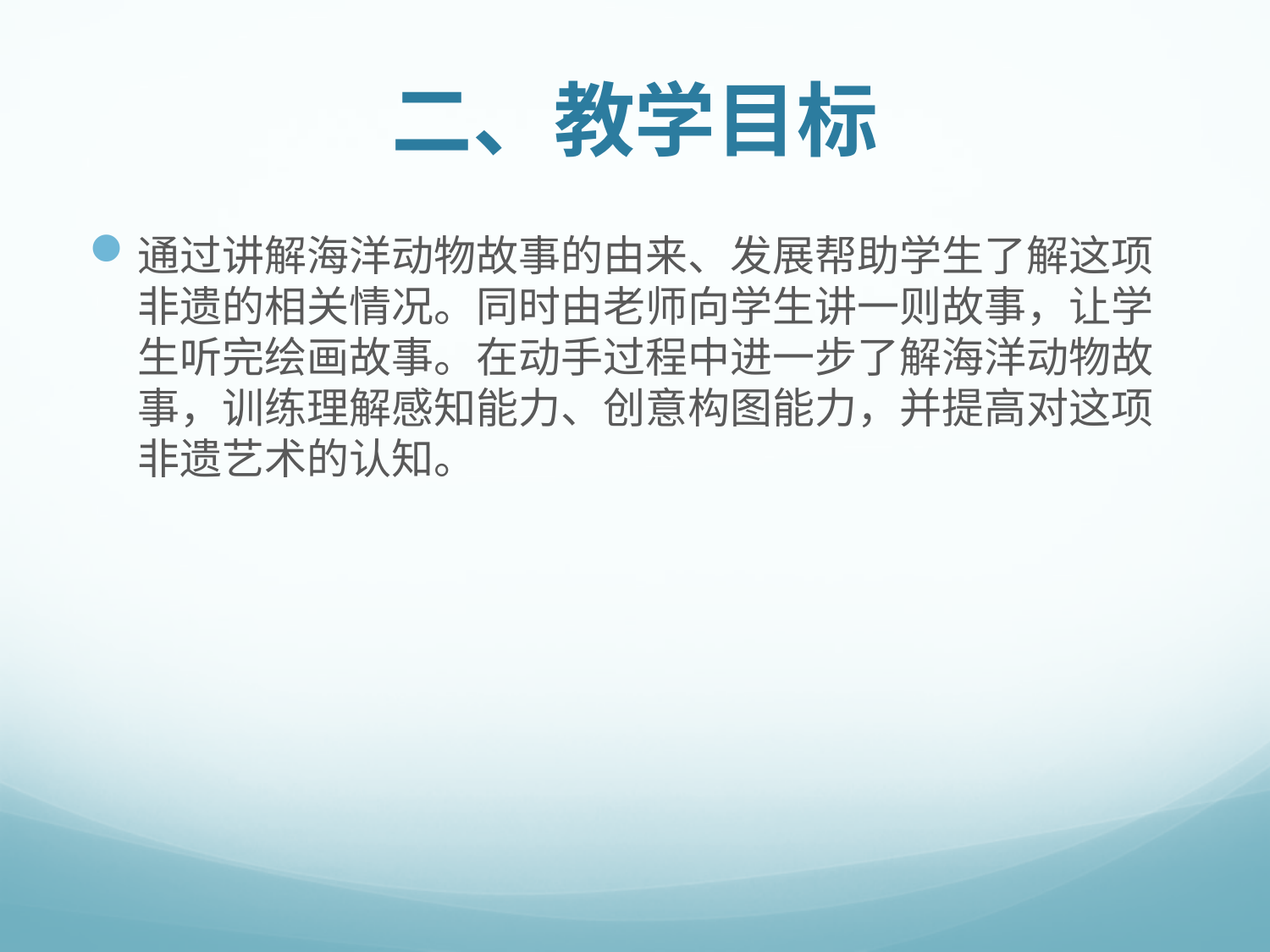

# 二、教学目标
通过讲解海洋动物故事的由来、发展帮助学生了解这项非遗的相关情况。同时由老师向学生讲一则故事，让学生听完绘画故事。在动手过程中进一步了解海洋动物故事，训练理解感知能力、创意构图能力，并提高对这项非遗艺术的认知。